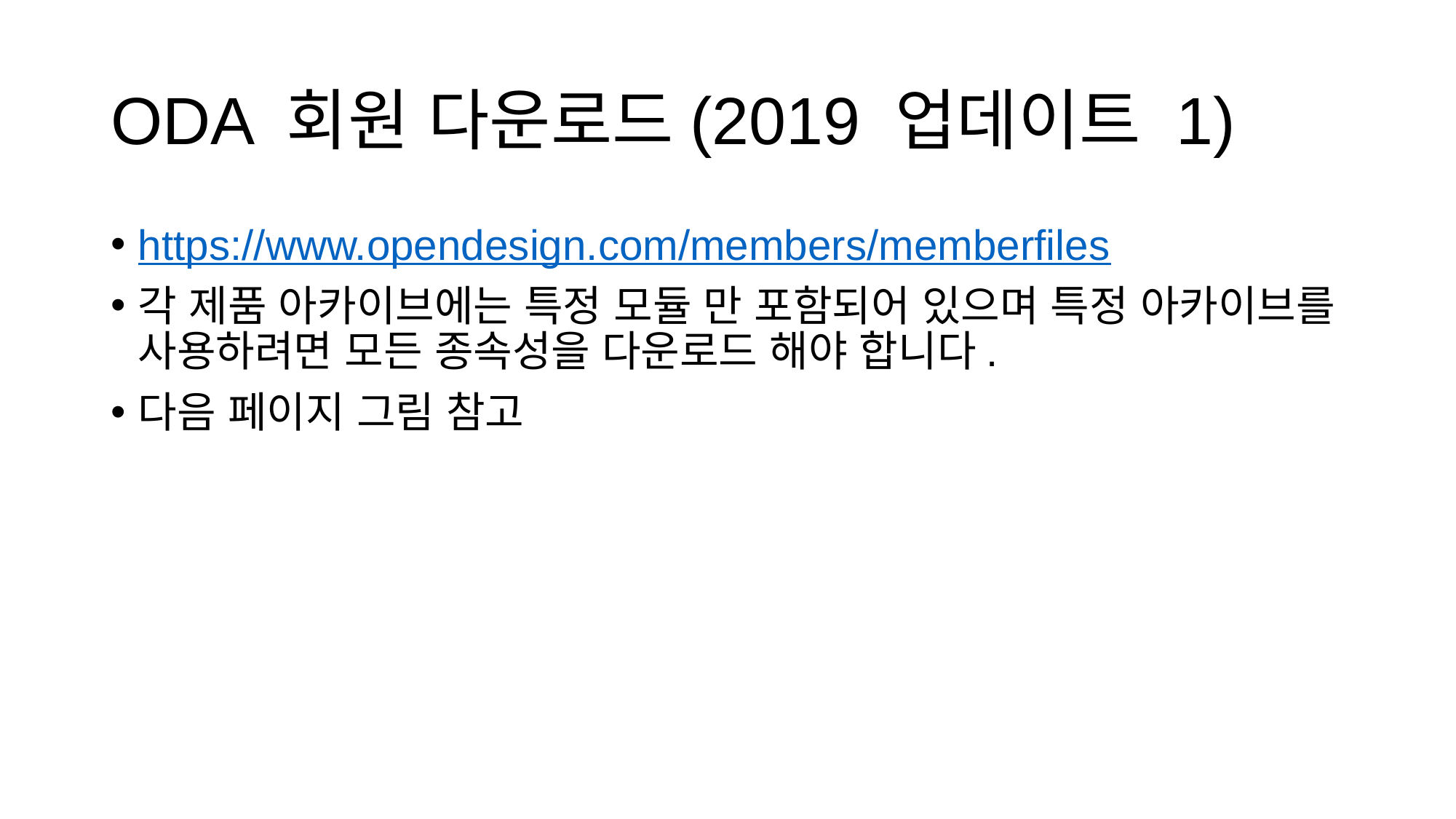

# ODA 회원 다운로드(2019 업데이트 1)
https://www.opendesign.com/members/memberfiles
각 제품 아카이브에는 특정 모듈 만 포함되어 있으며 특정 아카이브를 사용하려면 모든 종속성을 다운로드 해야 합니다.
다음 페이지 그림 참고